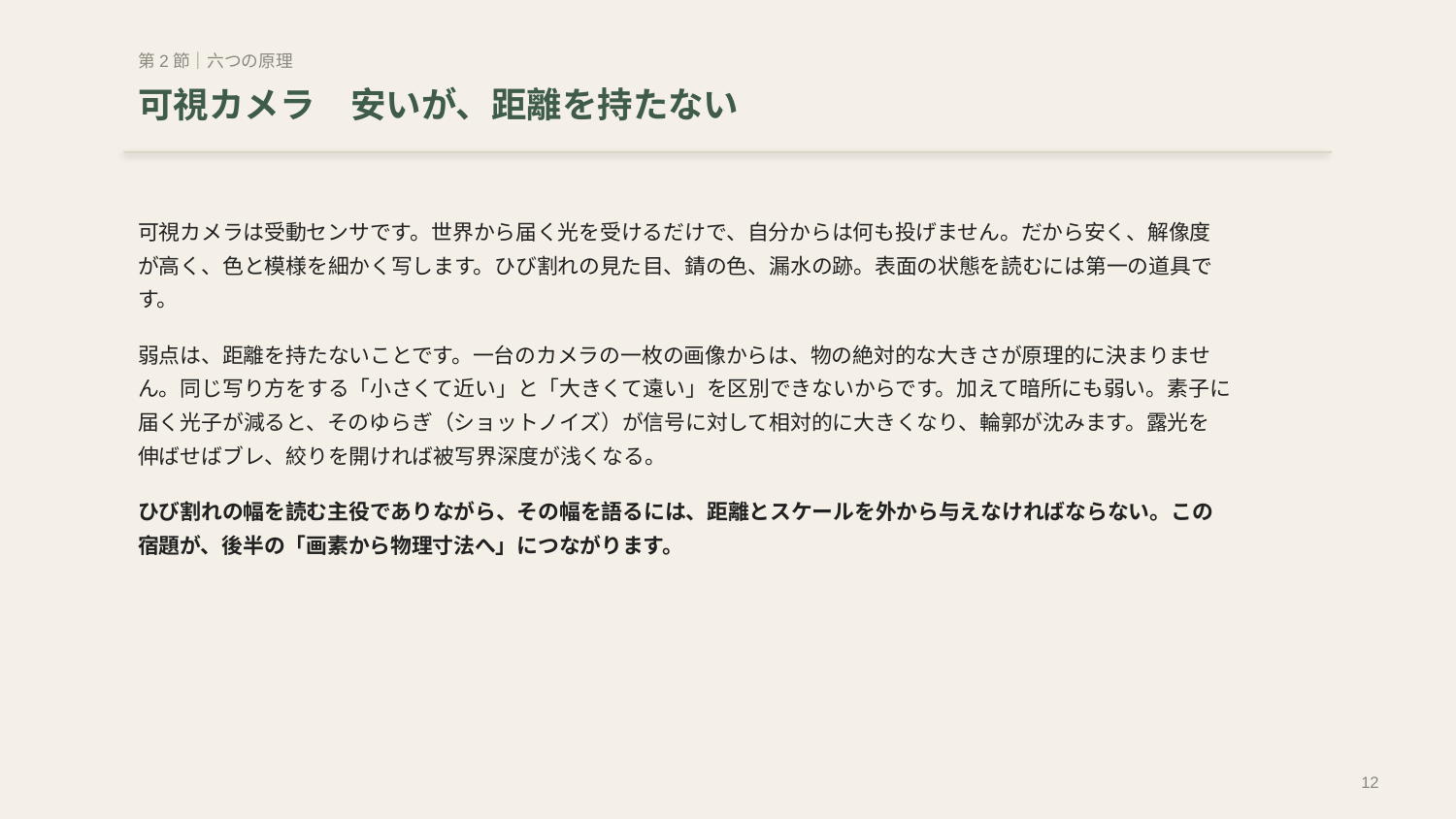

第2節｜六つの原理
可視カメラ　安いが、距離を持たない

可視カメラは受動センサです。世界から届く光を受けるだけで、自分からは何も投げません。だから安く、解像度が高く、色と模様を細かく写します。ひび割れの見た目、錆の色、漏水の跡。表面の状態を読むには第一の道具です。
弱点は、距離を持たないことです。一台のカメラの一枚の画像からは、物の絶対的な大きさが原理的に決まりません。同じ写り方をする「小さくて近い」と「大きくて遠い」を区別できないからです。加えて暗所にも弱い。素子に届く光子が減ると、そのゆらぎ（ショットノイズ）が信号に対して相対的に大きくなり、輪郭が沈みます。露光を伸ばせばブレ、絞りを開ければ被写界深度が浅くなる。
ひび割れの幅を読む主役でありながら、その幅を語るには、距離とスケールを外から与えなければならない。この宿題が、後半の「画素から物理寸法へ」につながります。
12